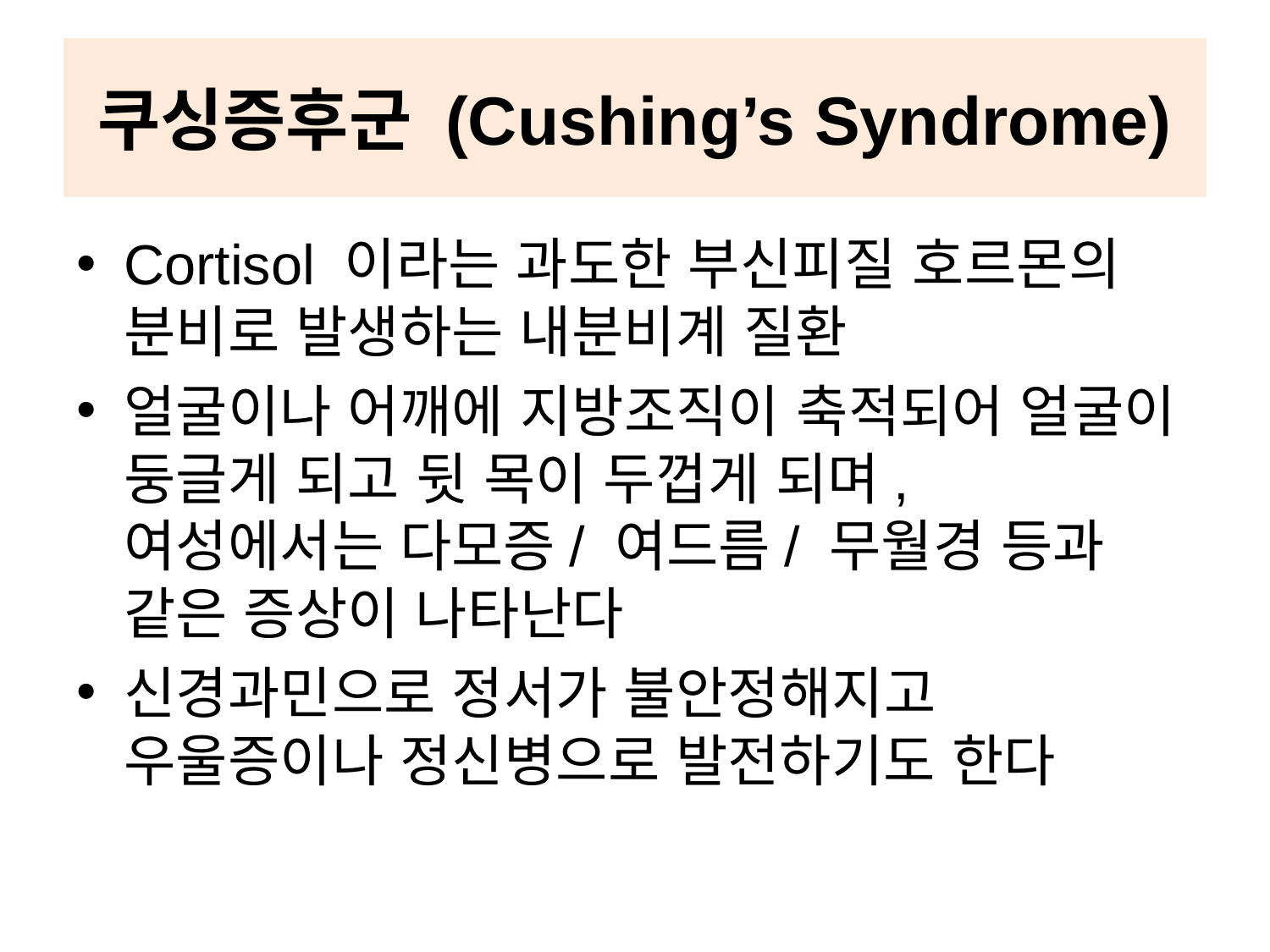

# 쿠싱증후군 (Cushing’s Syndrome)
Cortisol 이라는 과도한 부신피질 호르몬의 분비로 발생하는 내분비계 질환
얼굴이나 어깨에 지방조직이 축적되어 얼굴이 둥글게 되고 뒷 목이 두껍게 되며, 여성에서는 다모증/ 여드름/ 무월경 등과 같은 증상이 나타난다
신경과민으로 정서가 불안정해지고 우울증이나 정신병으로 발전하기도 한다